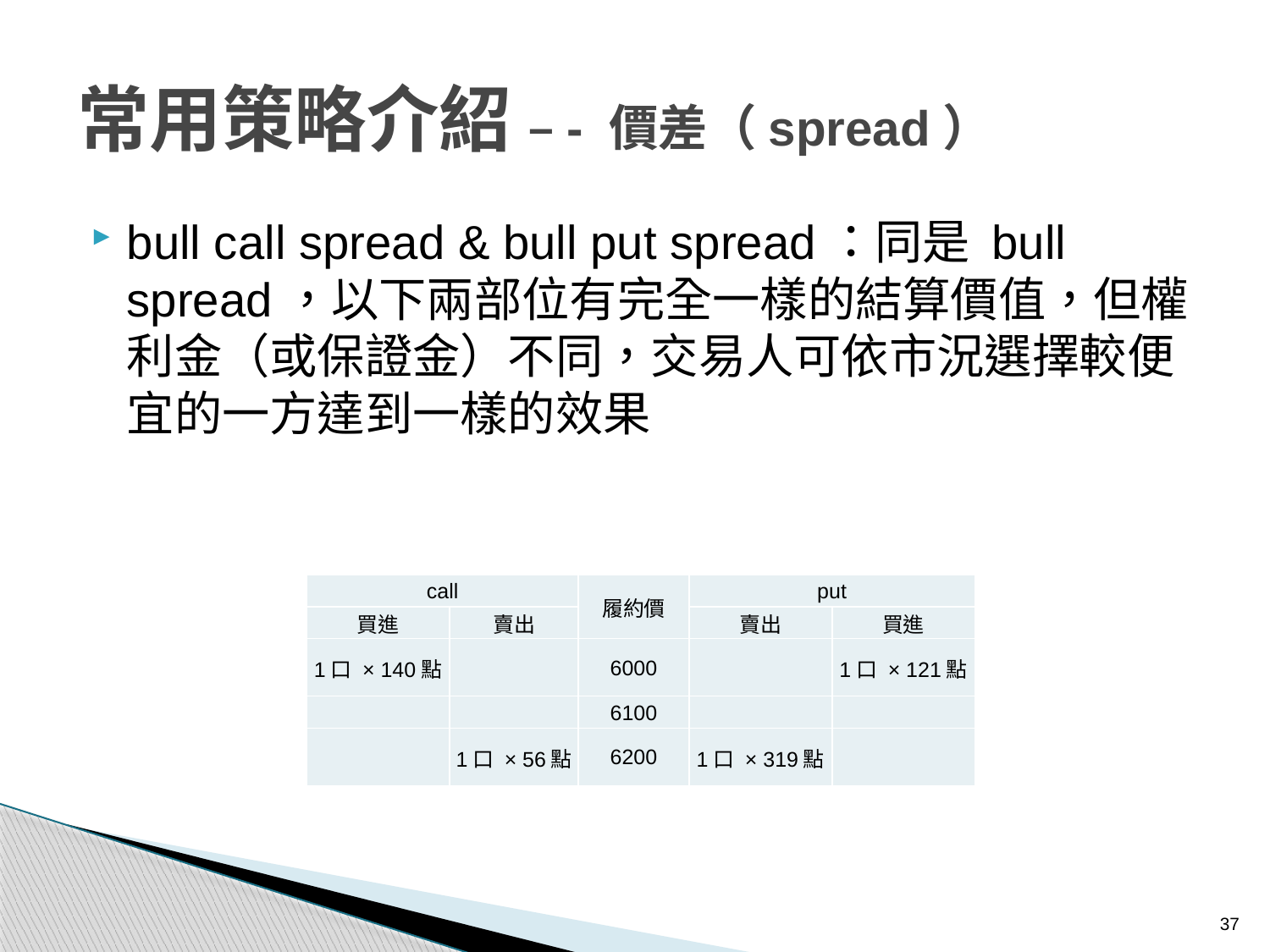

常用策略介紹 –- 價差（spread）
bull call spread & bull put spread：同是 bull spread，以下兩部位有完全一樣的結算價值，但權利金（或保證金）不同，交易人可依市況選擇較便宜的一方達到一樣的效果

| call |  | 履約價 | put |  |
| --- | --- | --- | --- | --- |
| 買進 | 賣出 |  | 賣出 | 買進 |
| 1口 × 140點 |  | 6000 |  | 1口 × 121點 |
|  |  | 6100 |  |  |
|  | 1口 × 56點 | 6200 | 1口 × 319點 |  |
37